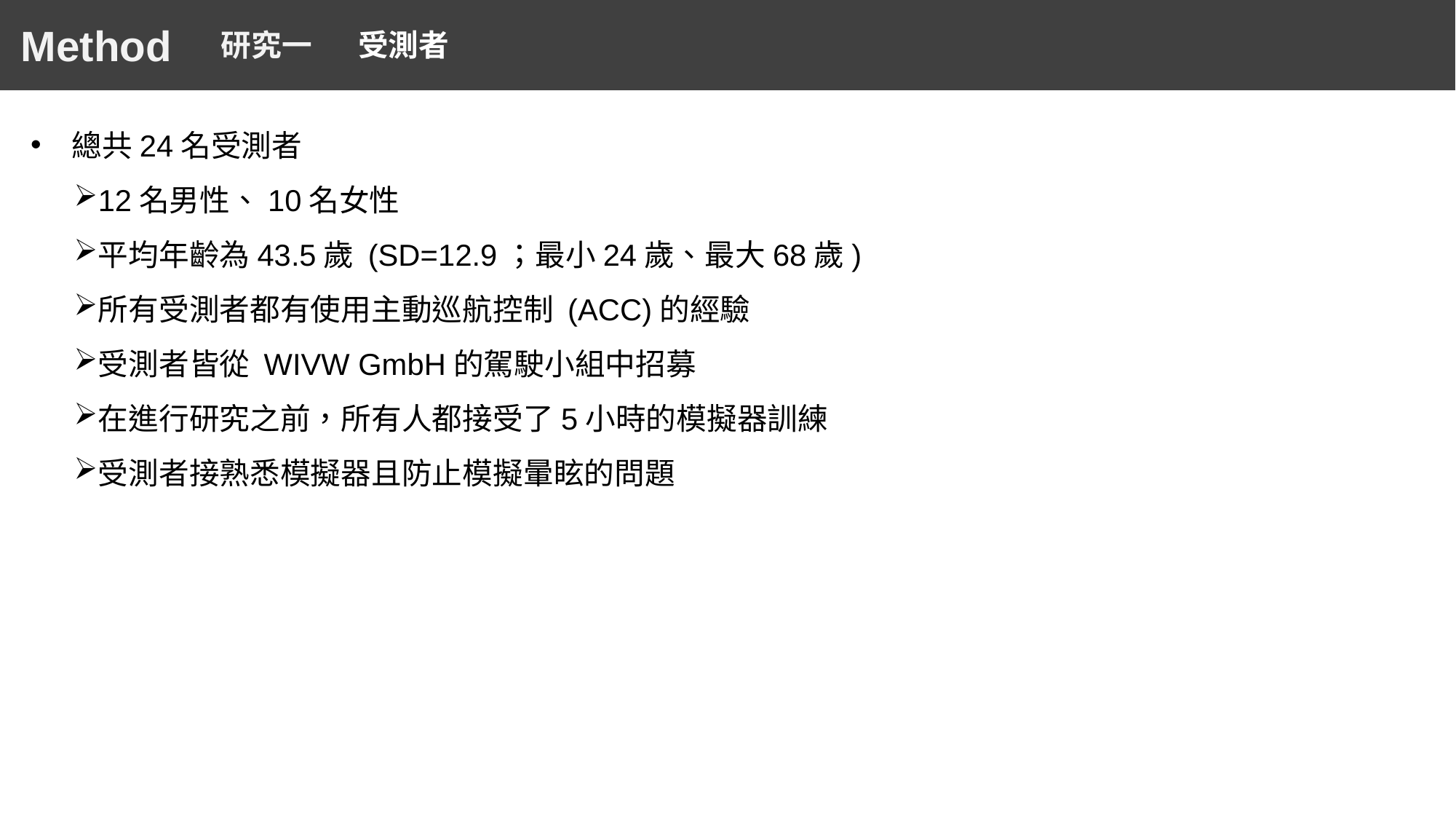

Method
研究一
受測者
總共24名受測者
12名男性、10名女性
平均年齡為43.5歲 (SD=12.9；最小24歲、最大68歲)
所有受測者都有使用主動巡航控制 (ACC)的經驗
受測者皆從 WIVW GmbH的駕駛小組中招募
在進行研究之前，所有人都接受了5小時的模擬器訓練
受測者接熟悉模擬器且防止模擬暈眩的問題